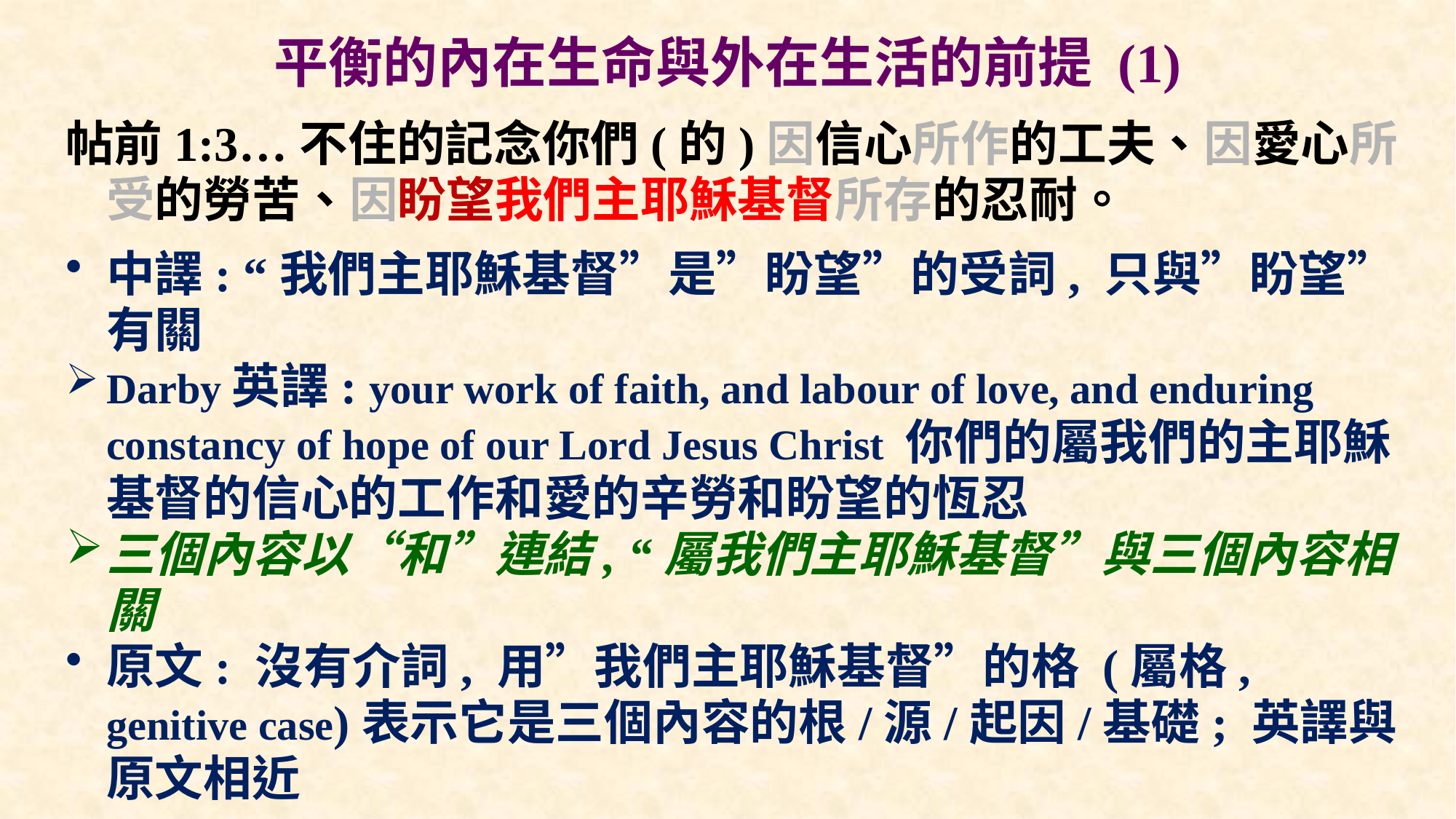

# 平衡的內在生命與外在生活的前提 (1)
帖前1:3…不住的記念你們(的)因信心所作的工夫、因愛心所受的勞苦、因盼望我們主耶穌基督所存的忍耐。
中譯: “我們主耶穌基督”是”盼望”的受詞, 只與”盼望”有關
Darby英譯: your work of faith, and labour of love, and enduring constancy of hope of our Lord Jesus Christ 你們的屬我們的主耶穌基督的信心的工作和愛的辛勞和盼望的恆忍
三個內容以“和”連結, “屬我們主耶穌基督”與三個內容相關
原文: 沒有介詞, 用”我們主耶穌基督”的格 (屬格, genitive case)表示它是三個內容的根/源/起因/基礎; 英譯與原文相近